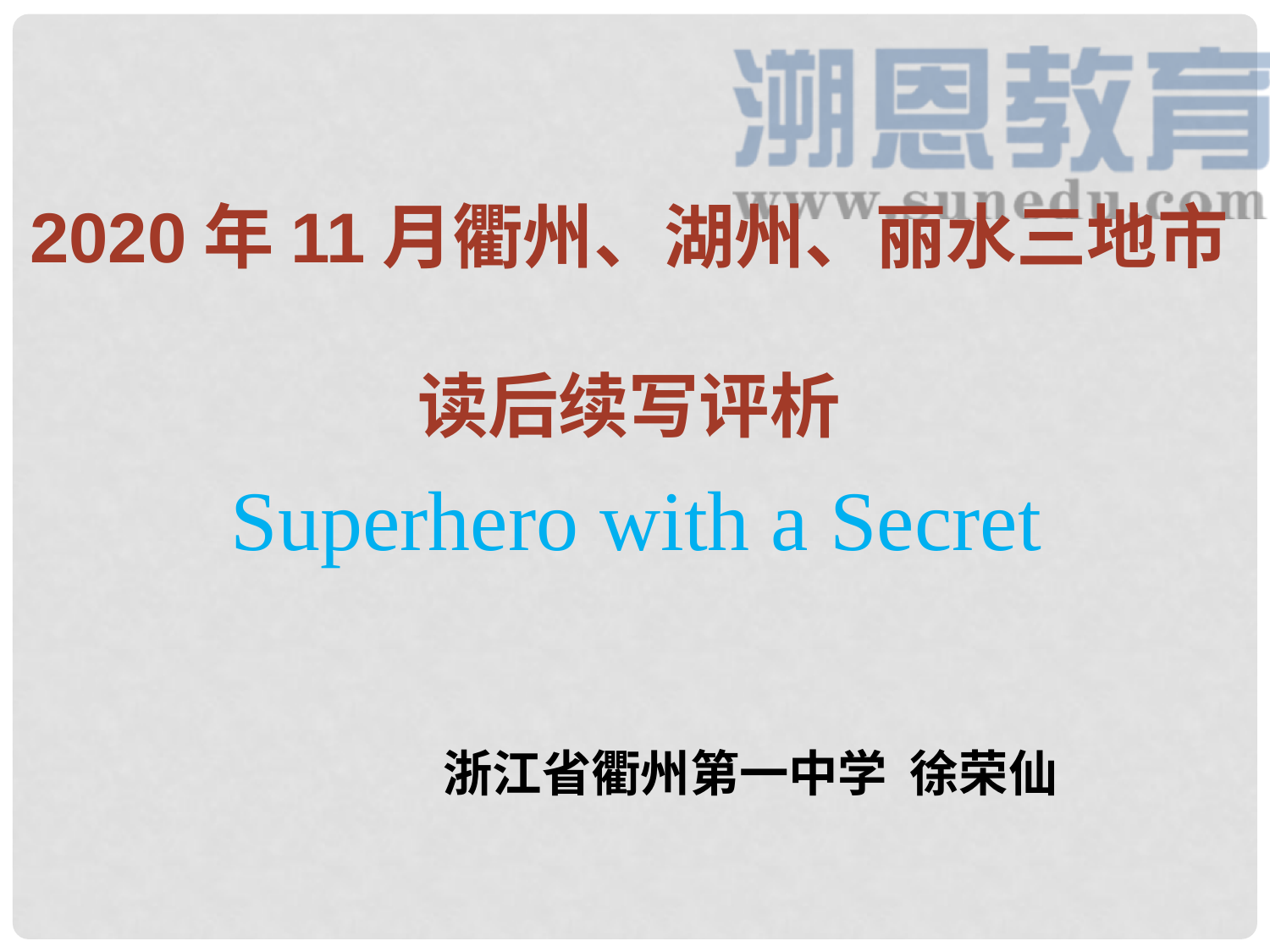

2020年11月衢州、湖州、丽水三地市

读后续写评析
Superhero with a Secret
浙江省衢州第一中学  徐荣仙